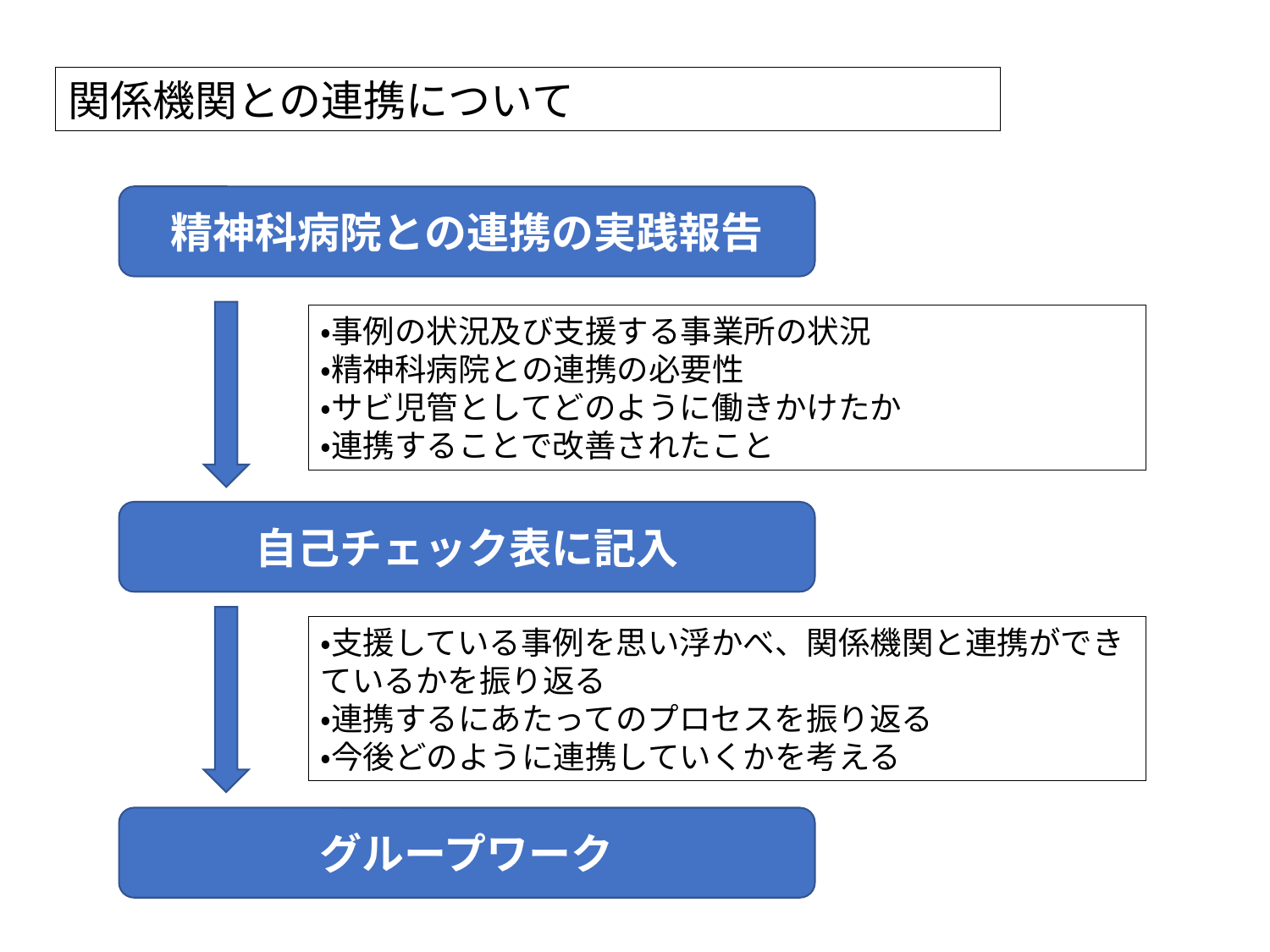

関係機関との連携について
精神科病院との連携の実践報告

・事例の状況及び支援する事業所の状況
・精神科病院との連携の必要性
・サビ児管としてどのように働きかけたか
・連携することで改善されたこと
自己チェック表に記入

・支援している事例を思い浮かべ、関係機関と連携ができているかを振り返る
・連携するにあたってのプロセスを振り返る
・今後どのように連携していくかを考える
グループワーク